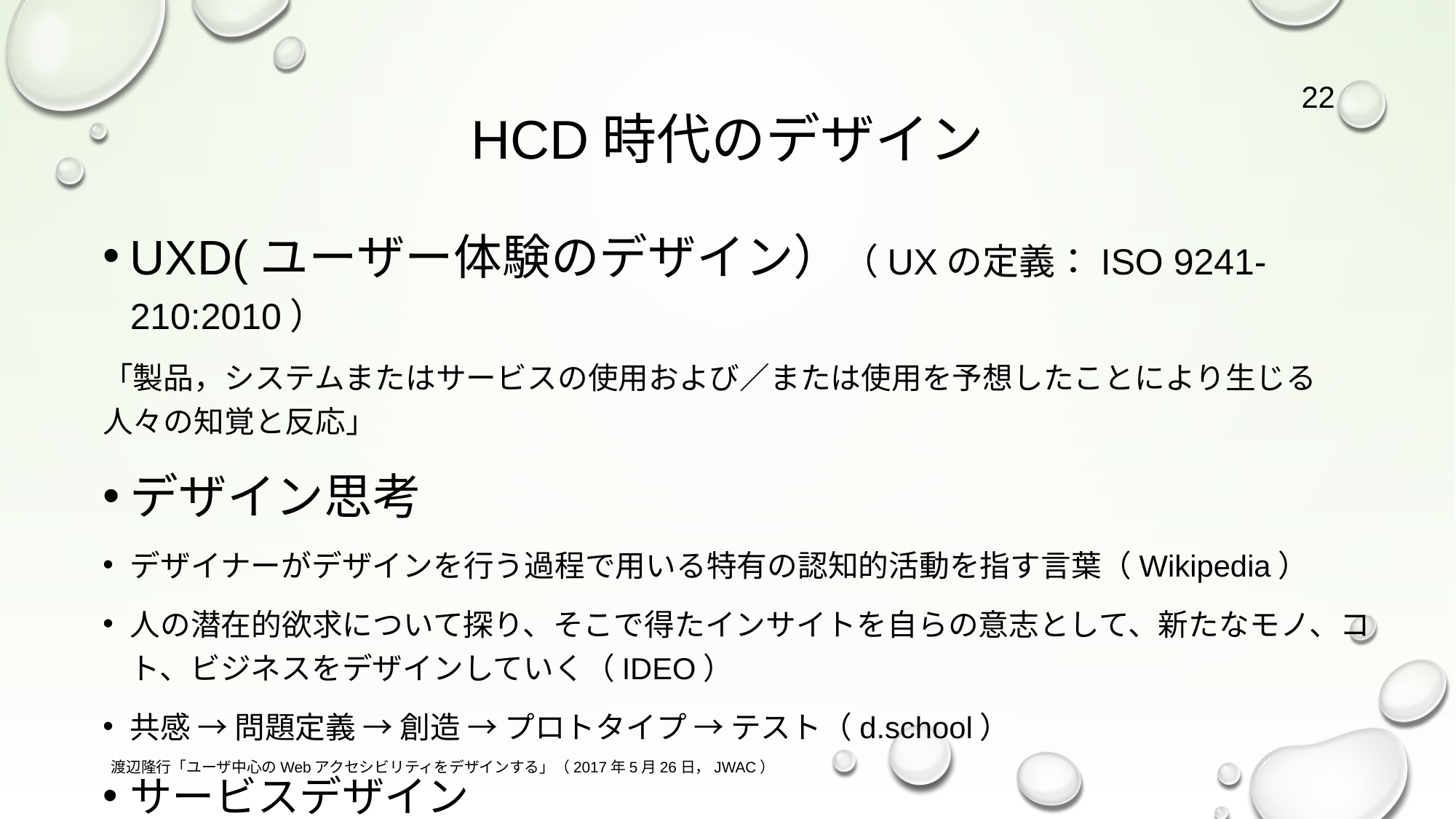

22
# HCD時代のデザイン
UXD(ユーザー体験のデザイン）（UXの定義：ISO 9241-210:2010）
「製品，システムまたはサービスの使用および／または使用を予想したことにより生じる人々の知覚と反応」
デザイン思考
デザイナーがデザインを行う過程で用いる特有の認知的活動を指す言葉（Wikipedia）
人の潜在的欲求について探り、そこで得たインサイトを自らの意志として、新たなモノ、コト、ビジネスをデザインしていく（IDEO）
共感 → 問題定義 → 創造 → プロトタイプ → テスト（d.school）
サービスデザイン
渡辺隆行「ユーザ中心のWebアクセシビリティをデザインする」（2017年5月26日，JWAC）